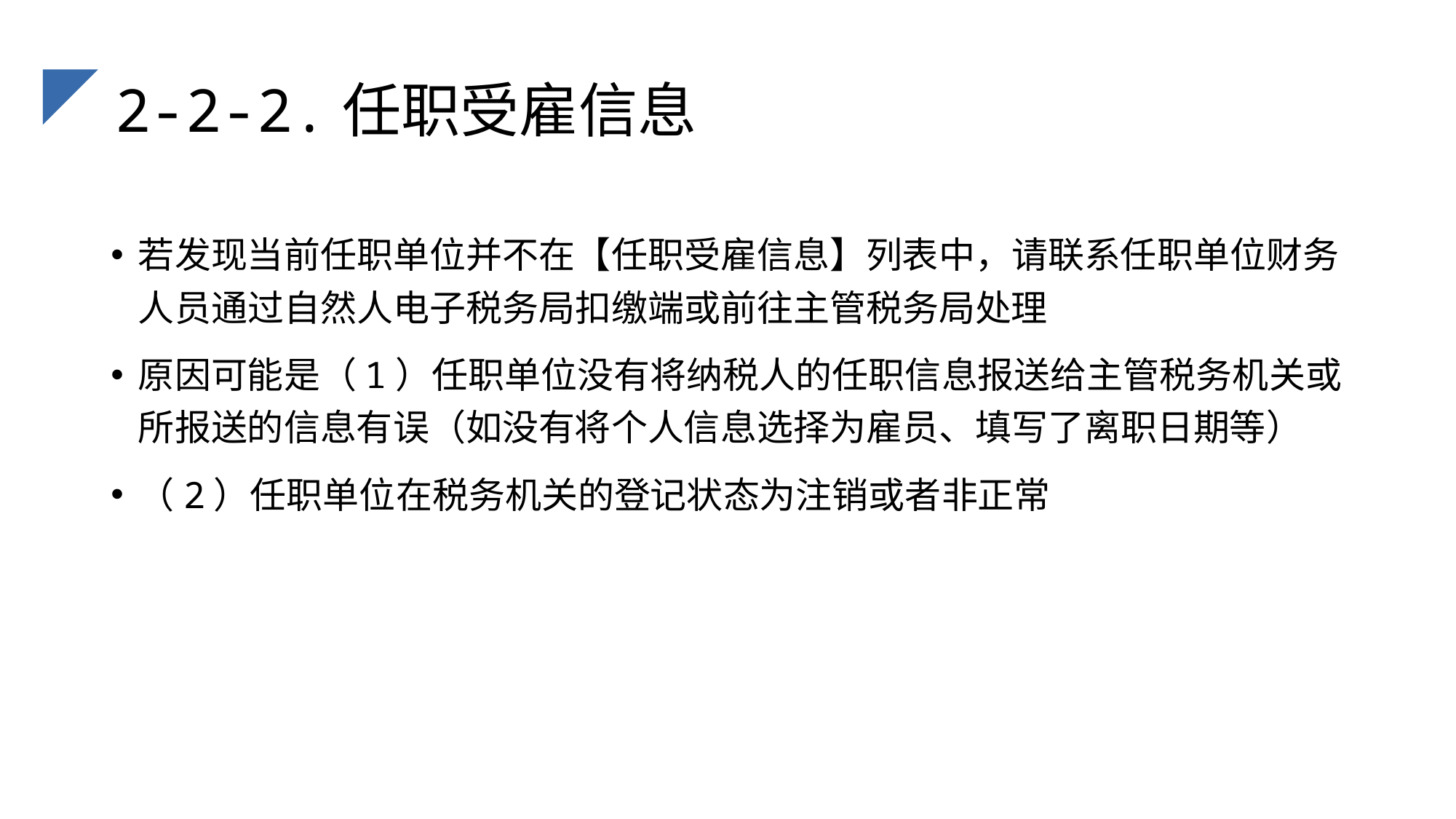

# 2-2-2.任职受雇信息
若发现当前任职单位并不在【任职受雇信息】列表中，请联系任职单位财务人员通过自然人电子税务局扣缴端或前往主管税务局处理
原因可能是（1）任职单位没有将纳税人的任职信息报送给主管税务机关或所报送的信息有误（如没有将个人信息选择为雇员、填写了离职日期等）
（2）任职单位在税务机关的登记状态为注销或者非正常